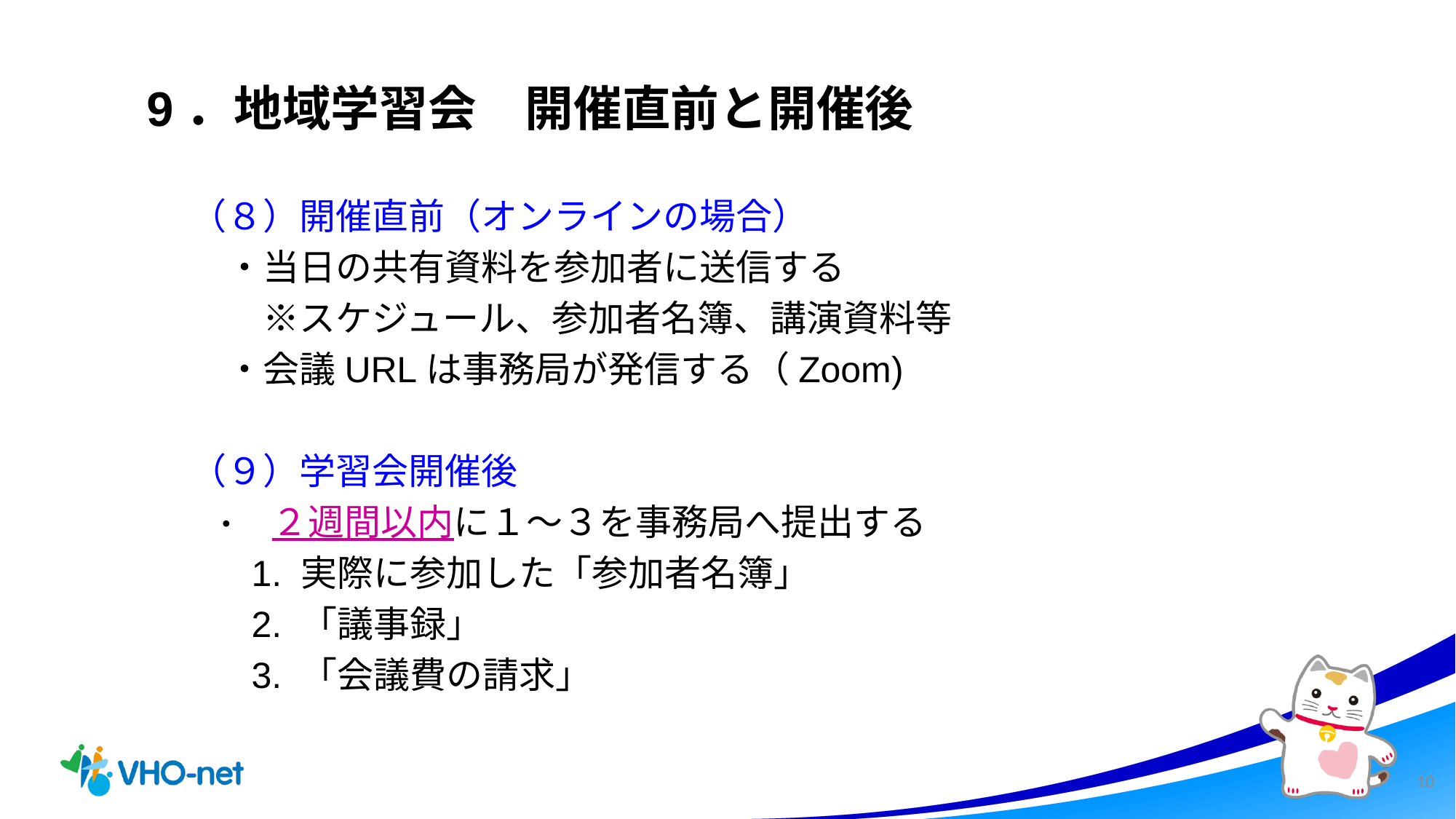

# 9．地域学習会　開催直前と開催後
（８）開催直前（オンラインの場合）
　・当日の共有資料を参加者に送信する
　　※スケジュール、参加者名簿、講演資料等
　・会議URLは事務局が発信する（Zoom)

（９）学習会開催後
  ・　２週間以内に１～３を事務局へ提出する
      1. 実際に参加した「参加者名簿」
      2. 「議事録」
      3. 「会議費の請求」
10